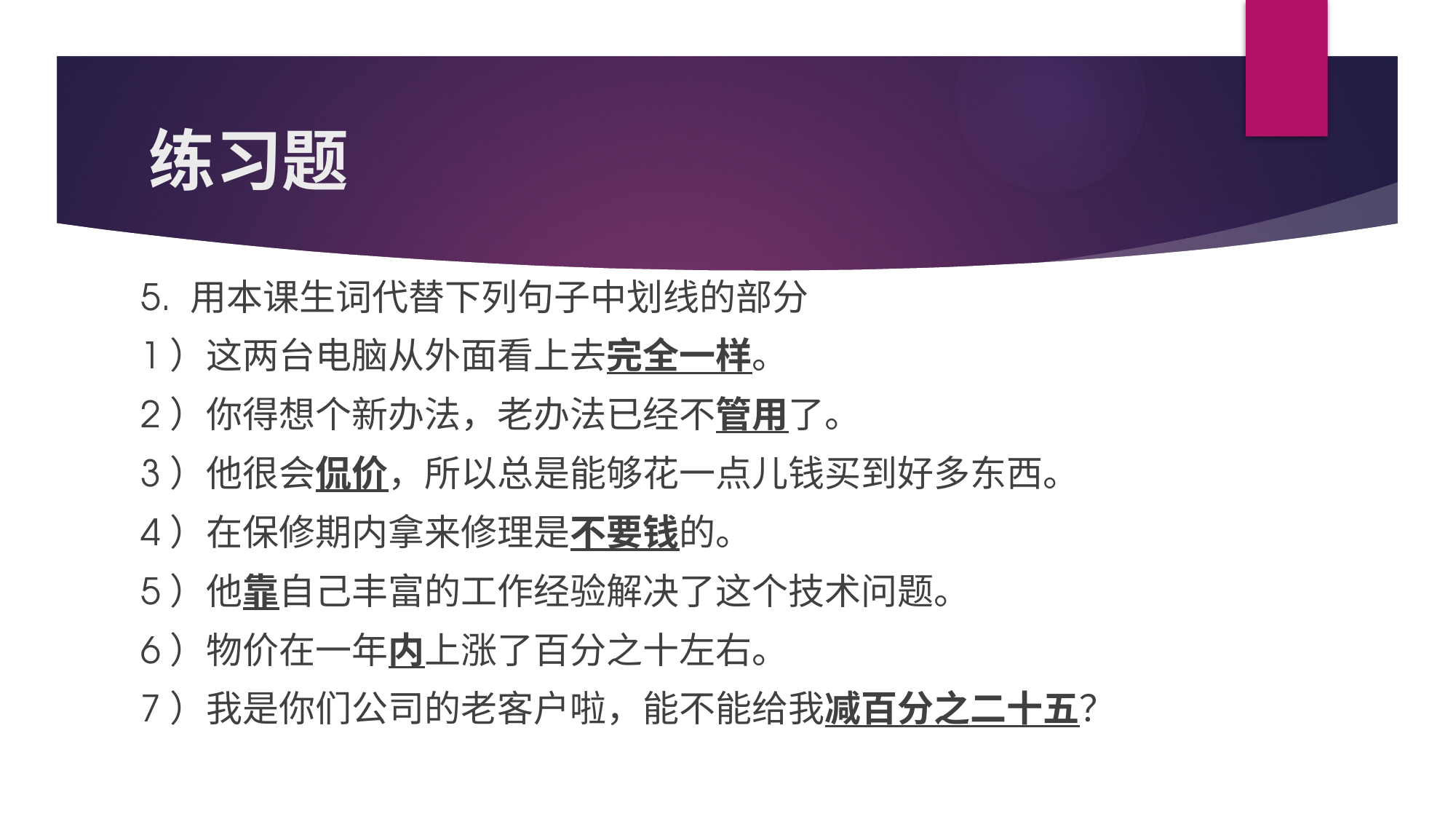

# 练习题
5. 用本课生词代替下列句子中划线的部分
1）这两台电脑从外面看上去完全一样。
2）你得想个新办法，老办法已经不管用了。
3）他很会侃价，所以总是能够花一点儿钱买到好多东西。
4）在保修期内拿来修理是不要钱的。
5）他靠自己丰富的工作经验解决了这个技术问题。
6）物价在一年内上涨了百分之十左右。
7）我是你们公司的老客户啦，能不能给我减百分之二十五？